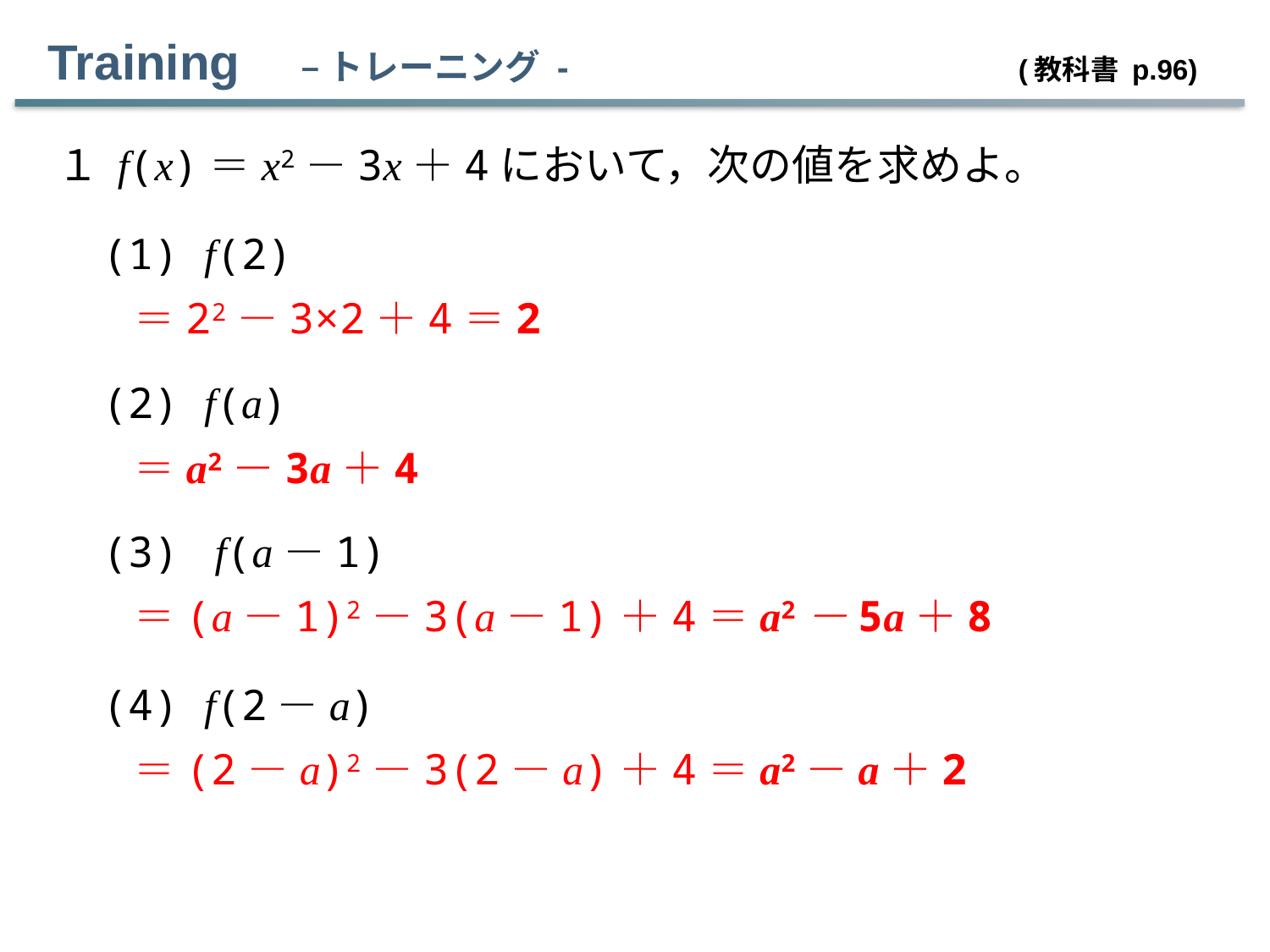

Training　– トレーニング - 　                                 (教科書 p.96)
１
f(x)＝x2－3x＋4において，次の値を求めよ。
(1) f(2)
＝22－3×2＋4＝2
(2) f(a)
＝a2－3a＋4
(3)  f(a－1)
＝(a－1)2－3(a－1)＋4＝a2－5a＋8
(4) f(2－a)
＝(2－a)2－3(2－a)＋4＝a2－a＋2